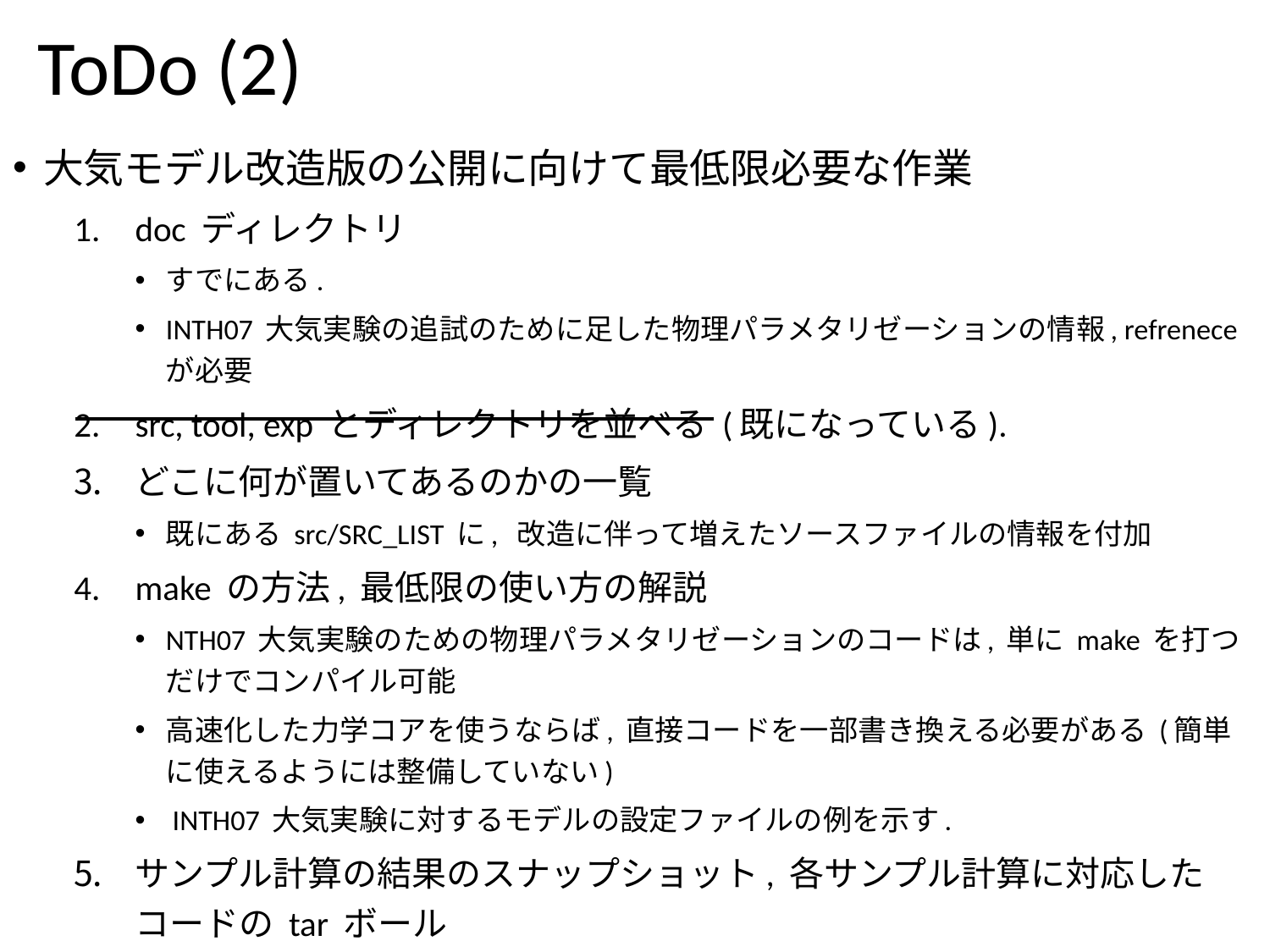

# ToDo (2)

大気モデル改造版の公開に向けて最低限必要な作業
doc ディレクトリ
すでにある.
INTH07 大気実験の追試のために足した物理パラメタリゼーションの情報, refrenece が必要
src, tool, exp とディレクトリを並べる (既になっている).
どこに何が置いてあるのかの一覧
既にある src/SRC_LIST に,  改造に伴って増えたソースファイルの情報を付加
make の方法, 最低限の使い方の解説
NTH07 大気実験のための物理パラメタリゼーションのコードは, 単に make を打つだけでコンパイル可能
高速化した力学コアを使うならば, 直接コードを一部書き換える必要がある (簡単に使えるようには整備していない)
 INTH07 大気実験に対するモデルの設定ファイルの例を示す.
サンプル計算の結果のスナップショット, 各サンプル計算に対応したコードの tar ボール